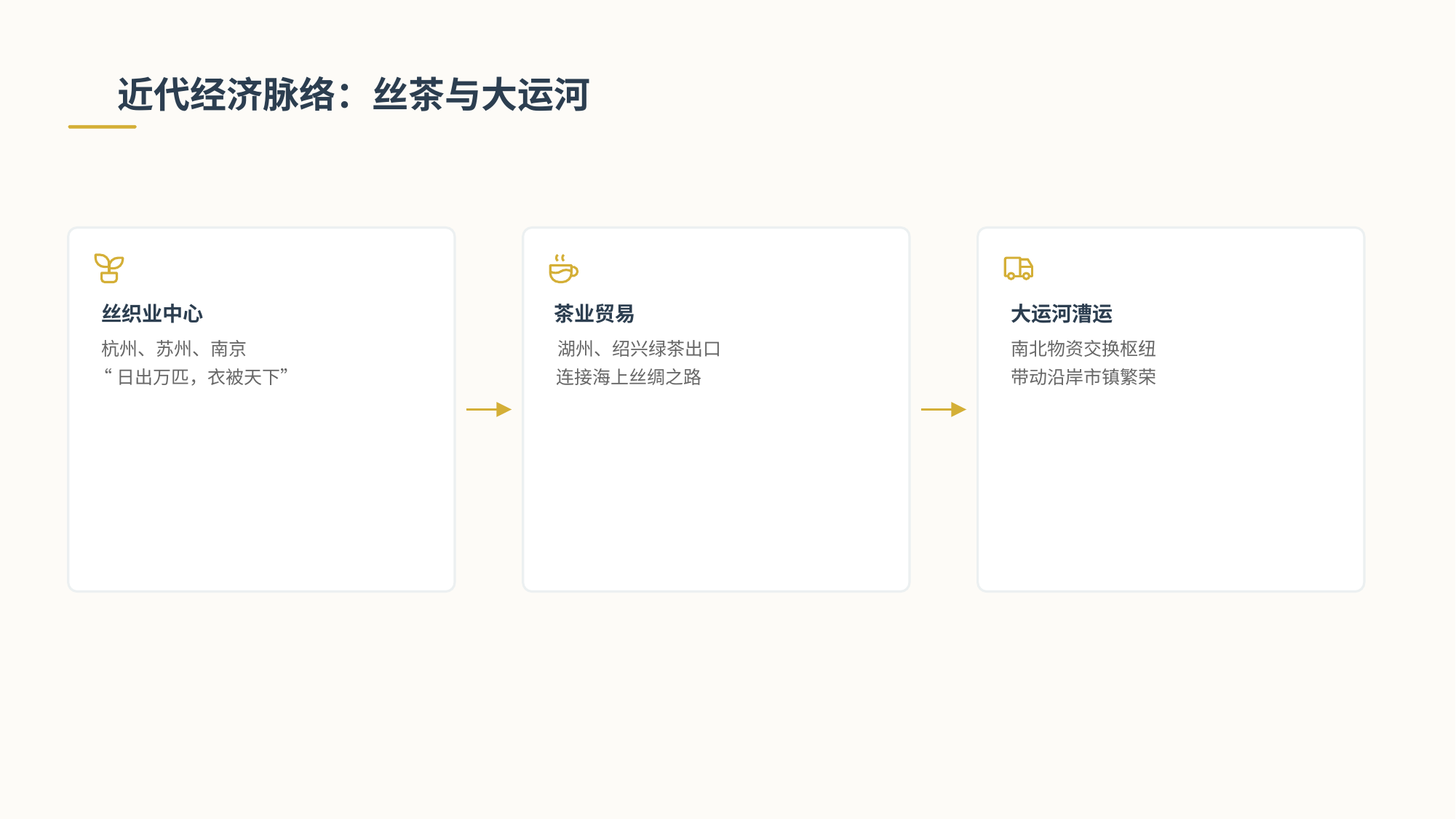

近代经济脉络：丝茶与大运河

丝织业中心
杭州、苏州、南京
“日出万匹，衣被天下”

茶业贸易
湖州、绍兴绿茶出口
连接海上丝绸之路

大运河漕运
南北物资交换枢纽
带动沿岸市镇繁荣